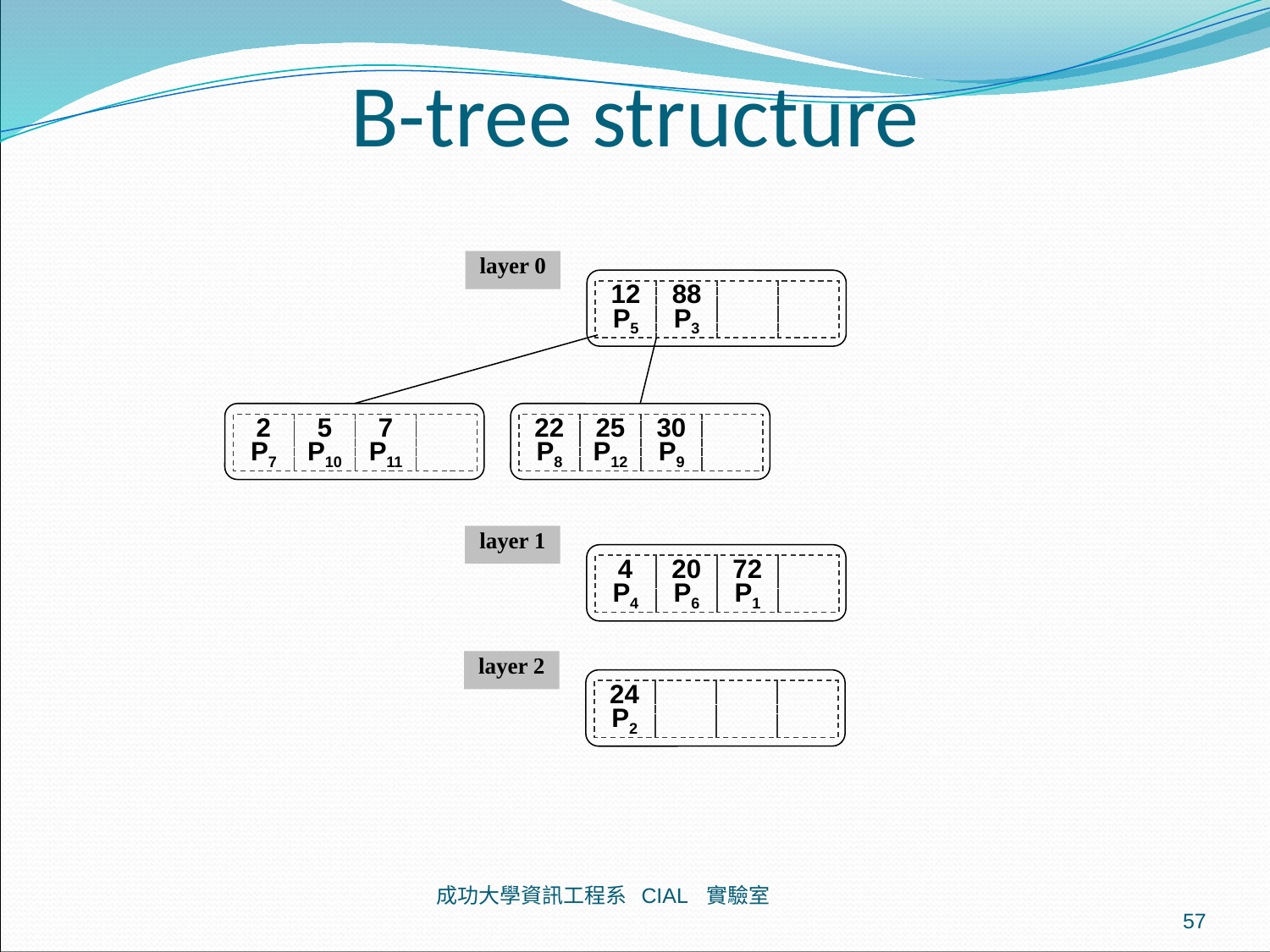

B-tree structure
layer 0

12
P5
88
P3

2
P7
5
P10
7
P11

22
P8
25
P12
30
P9

layer 1

4
P4
20
P6
72
P1

layer 2

24
P2

成功大學資訊工程系  CIAL 實驗室

57